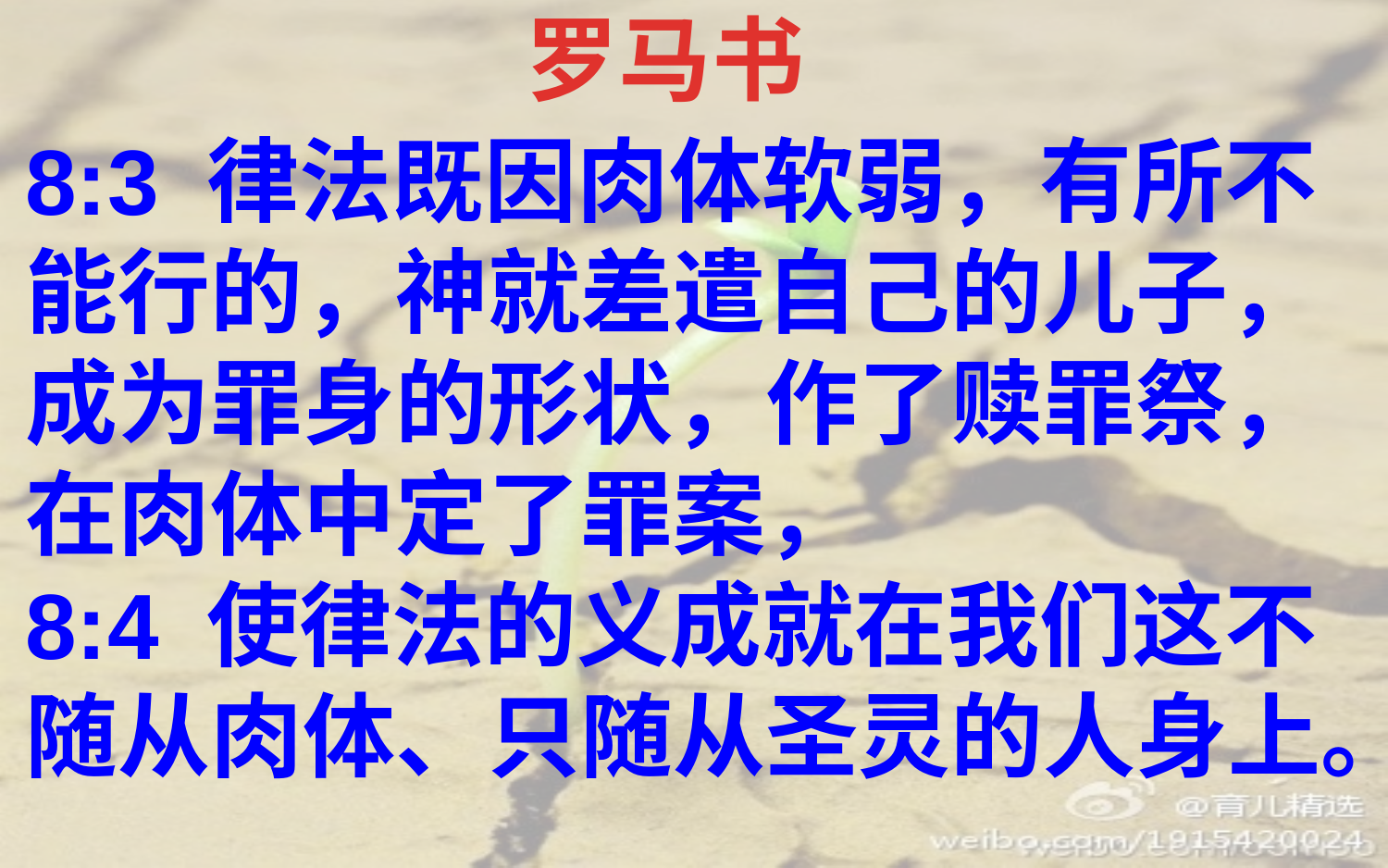

罗马书
8:3 律法既因肉体软弱，有所不能行的，神就差遣自己的儿子，成为罪身的形状，作了赎罪祭，在肉体中定了罪案，
8:4 使律法的义成就在我们这不随从肉体、只随从圣灵的人身上。